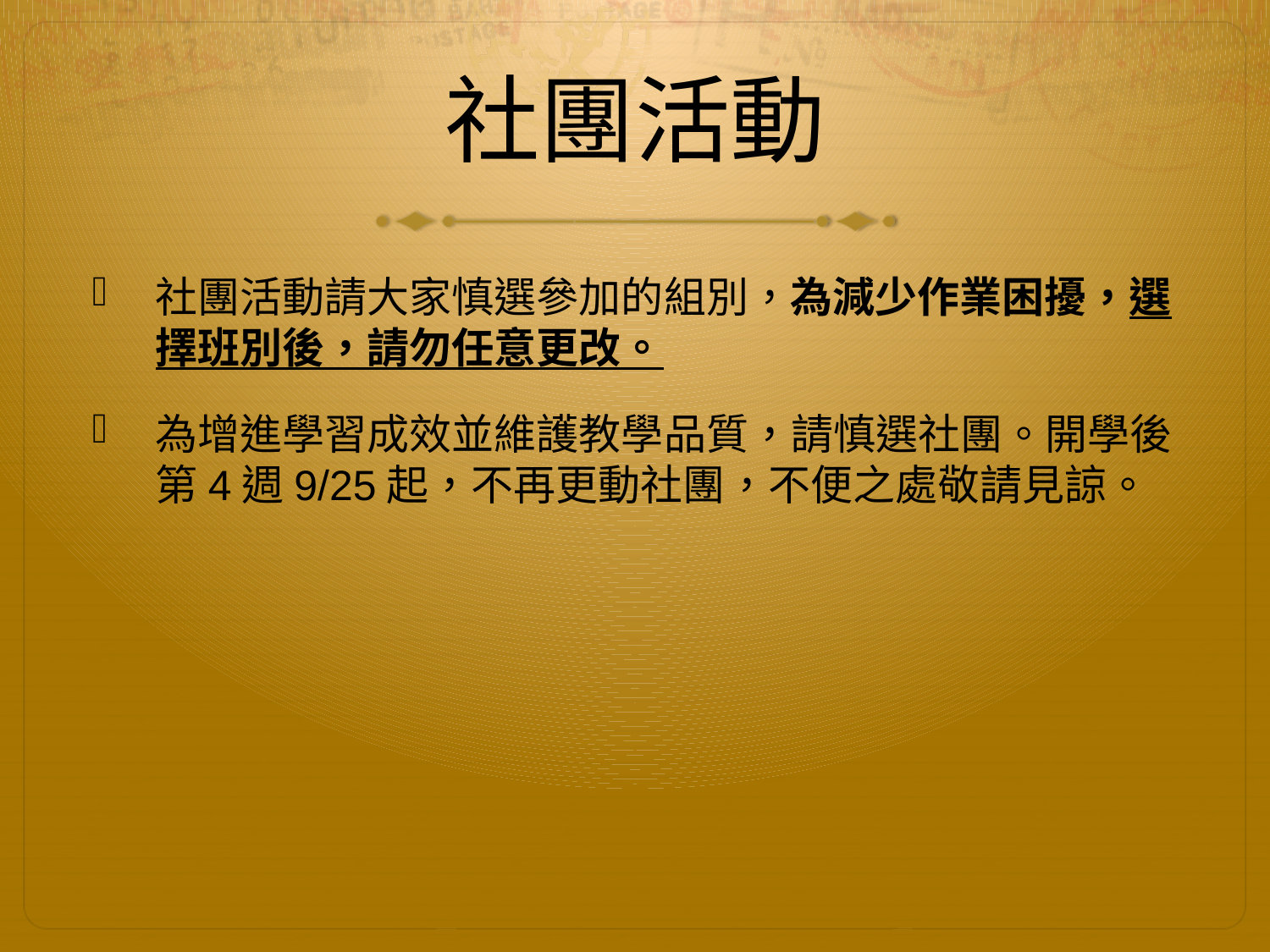

# 社團活動
社團活動請大家慎選參加的組別，為減少作業困擾，選擇班別後，請勿任意更改。
為增進學習成效並維護教學品質，請慎選社團。開學後第4週9/25起，不再更動社團，不便之處敬請見諒。